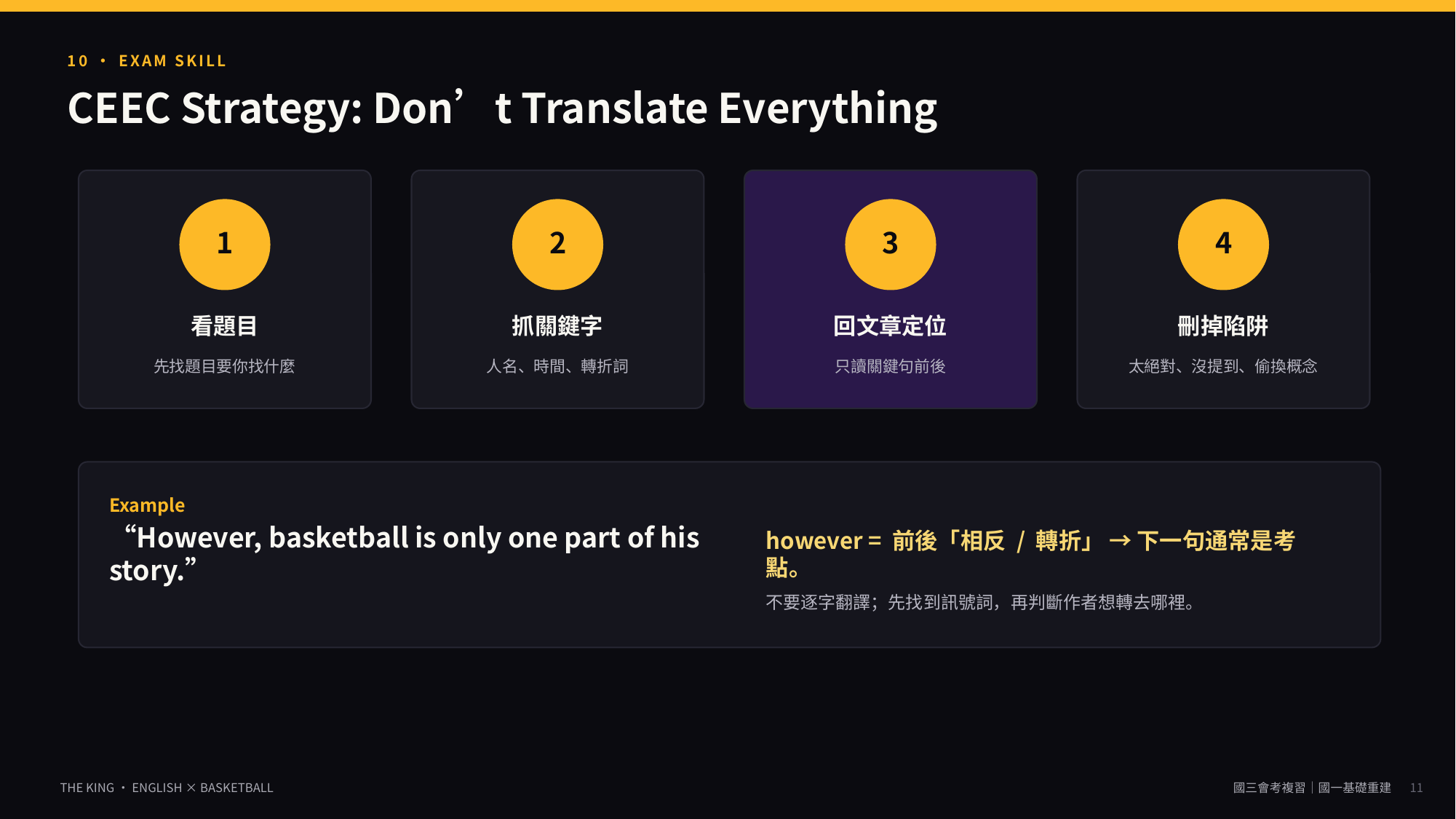

10 · EXAM SKILL
CEEC Strategy: Don’t Translate Everything

1
2
3
4
看題目
抓關鍵字
回文章定位
刪掉陷阱
先找題目要你找什麼
人名、時間、轉折詞
只讀關鍵句前後
太絕對、沒提到、偷換概念

Example
however = 前後「相反 / 轉折」 → 下一句通常是考點。
“However, basketball is only one part of his story.”
不要逐字翻譯；先找到訊號詞，再判斷作者想轉去哪裡。
11